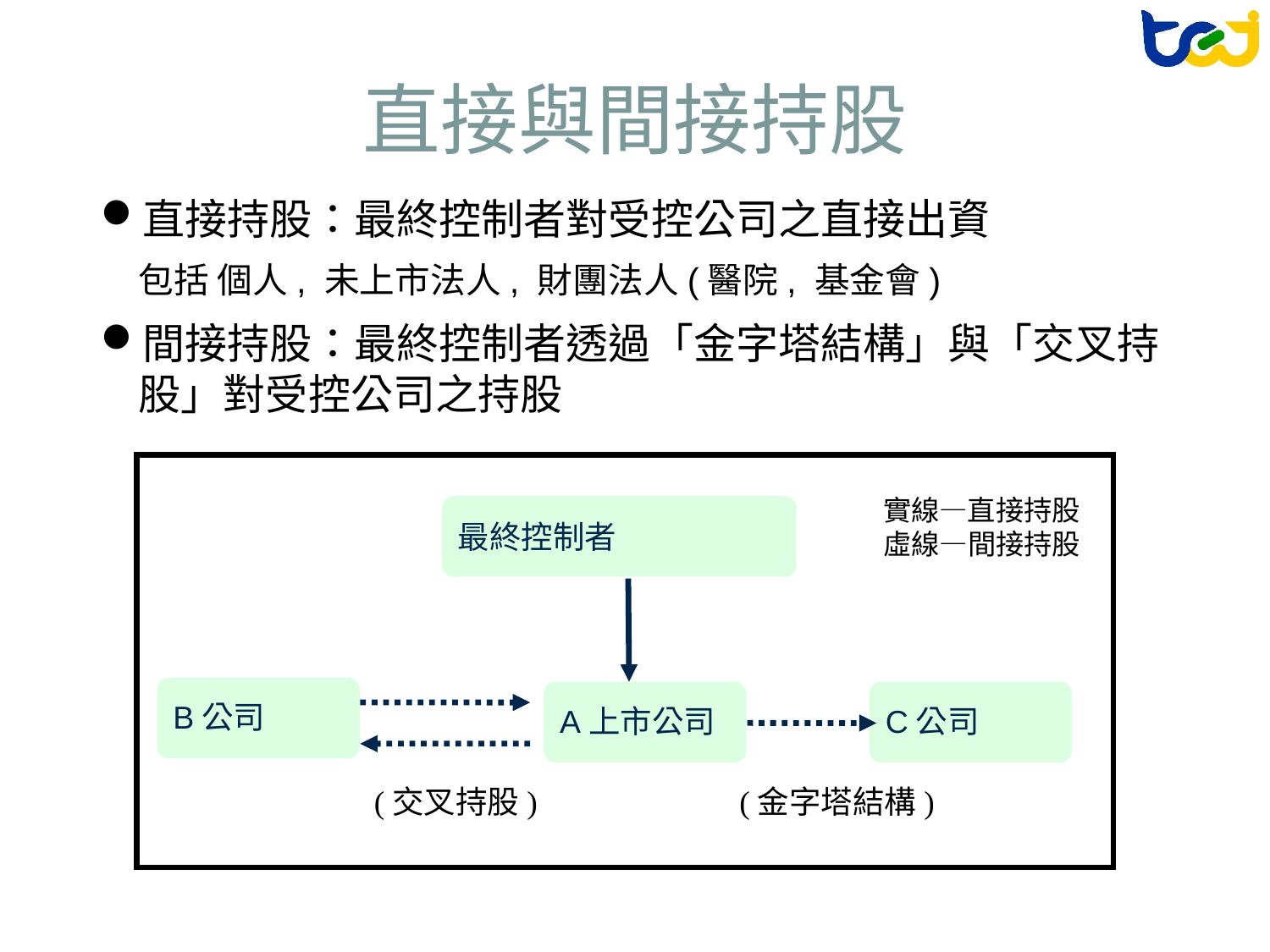

# 直接與間接持股
直接持股：最終控制者對受控公司之直接出資
包括 個人, 未上市法人, 財團法人(醫院, 基金會)
間接持股：最終控制者透過「金字塔結構」與「交叉持股」對受控公司之持股

最終控制者

B公司
A上市公司
C公司

(交叉持股)
(金字塔結構)

實線—直接持股
虛線—間接持股
30